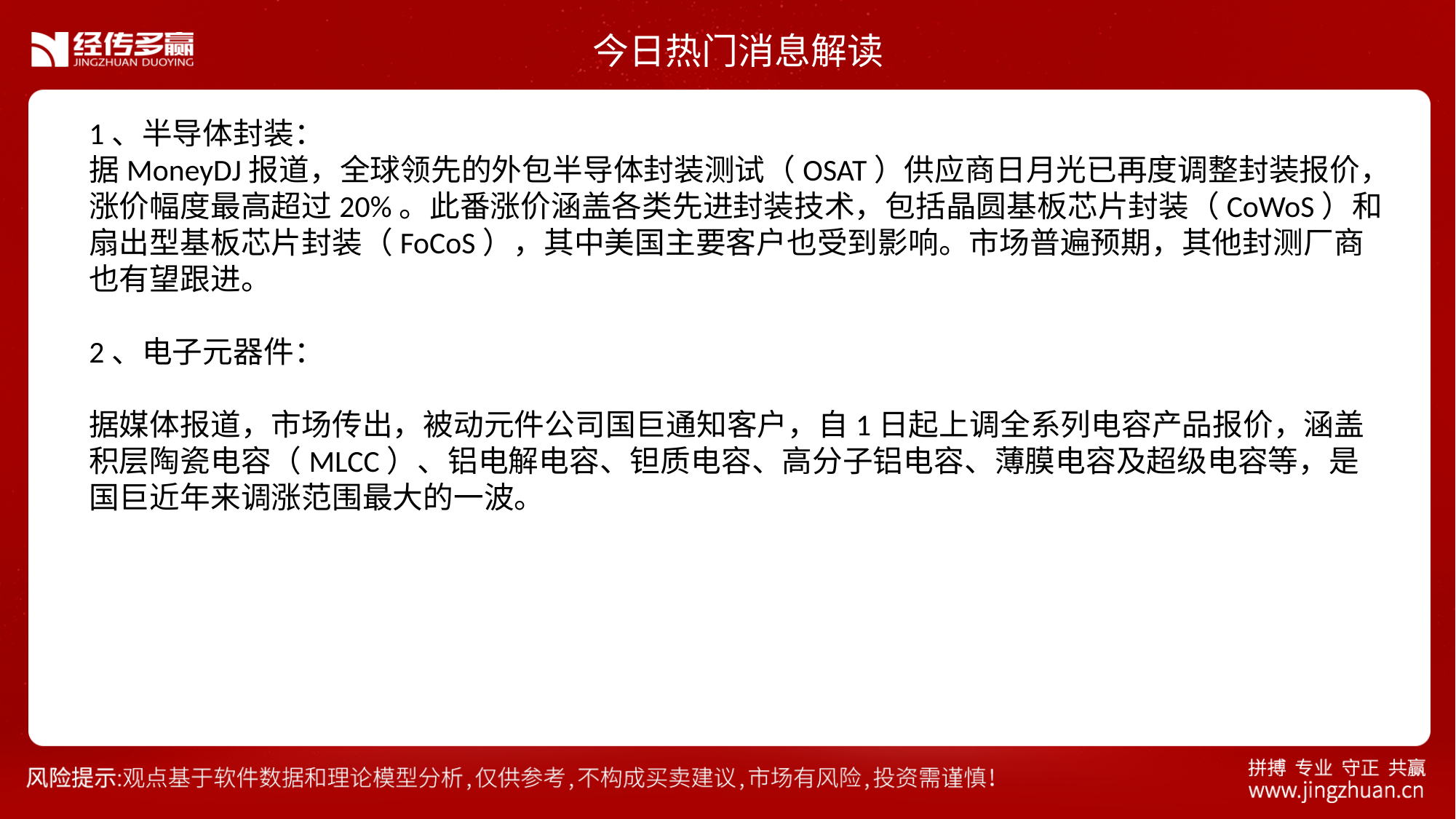

今日热门消息解读
1、半导体封装：
据MoneyDJ报道，全球领先的外包半导体封装测试（OSAT）供应商日月光已再度调整封装报价，涨价幅度最高超过20%。此番涨价涵盖各类先进封装技术，包括晶圆基板芯片封装（CoWoS）和扇出型基板芯片封装（FoCoS），其中美国主要客户也受到影响。市场普遍预期，其他封测厂商也有望跟进。

2、电子元器件：

据媒体报道，市场传出，被动元件公司国巨通知客户，自1日起上调全系列电容产品报价，涵盖积层陶瓷电容（MLCC）、铝电解电容、钽质电容、高分子铝电容、薄膜电容及超级电容等，是国巨近年来调涨范围最大的一波。